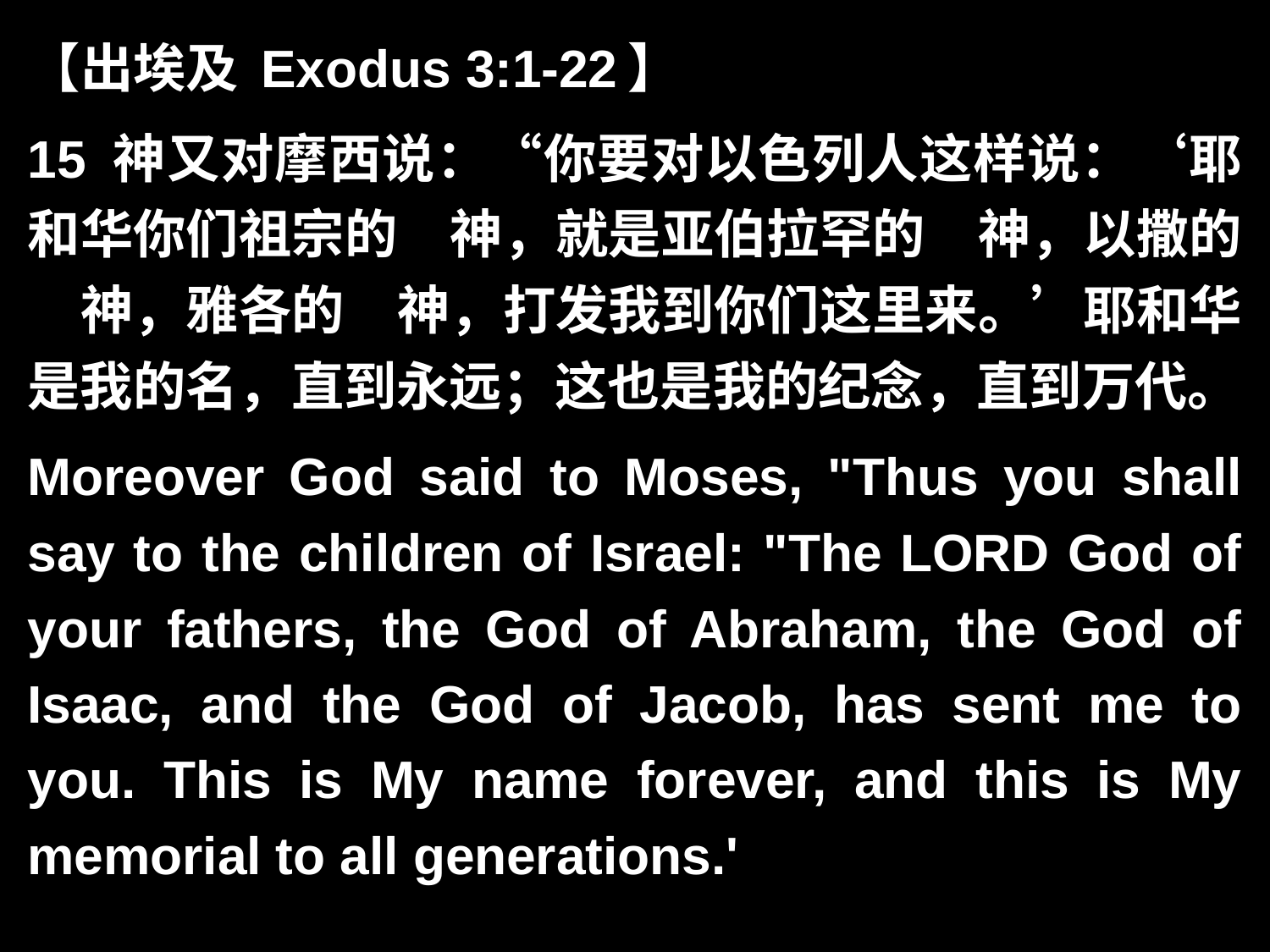

【出埃及 Exodus 3:1-22】
15 神又对摩西说：“你要对以色列人这样说：‘耶和华你们祖宗的　神，就是亚伯拉罕的　神，以撒的　神，雅各的　神，打发我到你们这里来。’耶和华是我的名，直到永远；这也是我的纪念，直到万代。
Moreover God said to Moses, "Thus you shall say to the children of Israel: "The LORD God of your fathers, the God of Abraham, the God of Isaac, and the God of Jacob, has sent me to you. This is My name forever, and this is My memorial to all generations.'